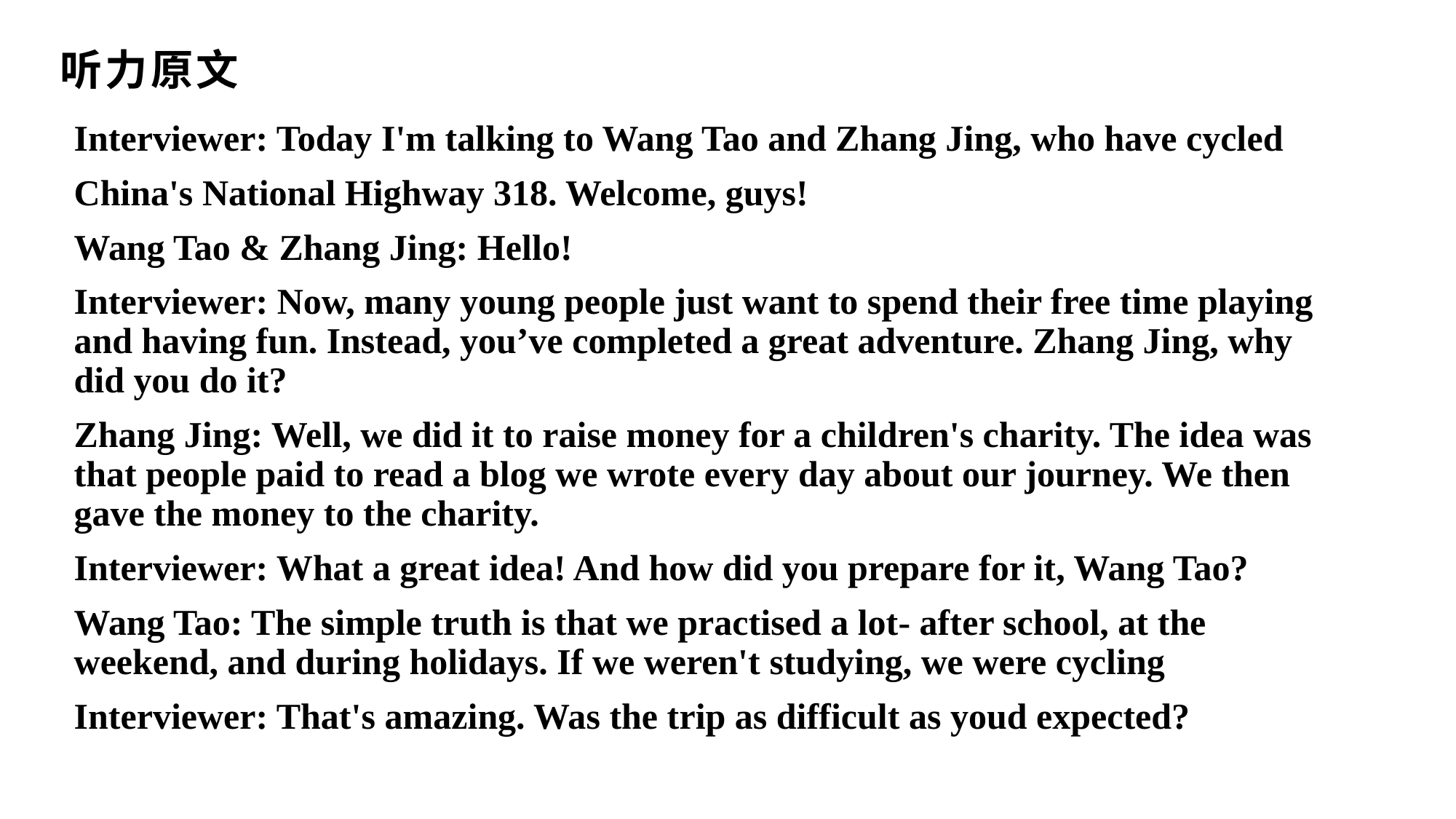

# 听力原文
Interviewer: Today I'm talking to Wang Tao and Zhang Jing, who have cycled
China's National Highway 318. Welcome, guys!
Wang Tao & Zhang Jing: Hello!
Interviewer: Now, many young people just want to spend their free time playing and having fun. Instead, you’ve completed a great adventure. Zhang Jing, why did you do it?
Zhang Jing: Well, we did it to raise money for a children's charity. The idea was that people paid to read a blog we wrote every day about our journey. We then gave the money to the charity.
Interviewer: What a great idea! And how did you prepare for it, Wang Tao?
Wang Tao: The simple truth is that we practised a lot- after school, at the weekend, and during holidays. If we weren't studying, we were cycling
Interviewer: That's amazing. Was the trip as difficult as youd expected?